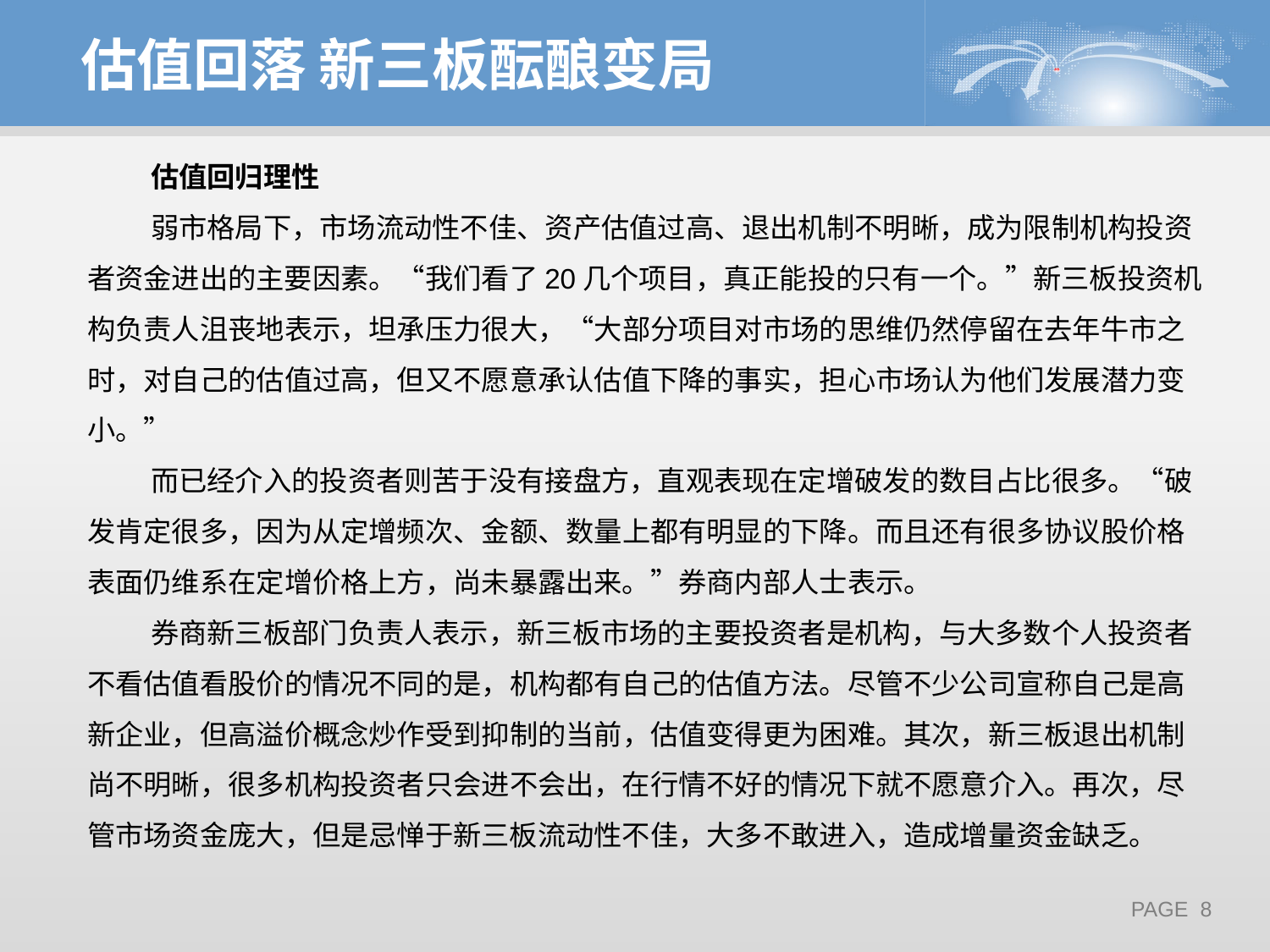

估值回落 新三板酝酿变局
估值回归理性
弱市格局下，市场流动性不佳、资产估值过高、退出机制不明晰，成为限制机构投资者资金进出的主要因素。“我们看了20几个项目，真正能投的只有一个。”新三板投资机构负责人沮丧地表示，坦承压力很大，“大部分项目对市场的思维仍然停留在去年牛市之时，对自己的估值过高，但又不愿意承认估值下降的事实，担心市场认为他们发展潜力变小。”
而已经介入的投资者则苦于没有接盘方，直观表现在定增破发的数目占比很多。“破发肯定很多，因为从定增频次、金额、数量上都有明显的下降。而且还有很多协议股价格表面仍维系在定增价格上方，尚未暴露出来。”券商内部人士表示。
券商新三板部门负责人表示，新三板市场的主要投资者是机构，与大多数个人投资者不看估值看股价的情况不同的是，机构都有自己的估值方法。尽管不少公司宣称自己是高新企业，但高溢价概念炒作受到抑制的当前，估值变得更为困难。其次，新三板退出机制尚不明晰，很多机构投资者只会进不会出，在行情不好的情况下就不愿意介入。再次，尽管市场资金庞大，但是忌惮于新三板流动性不佳，大多不敢进入，造成增量资金缺乏。